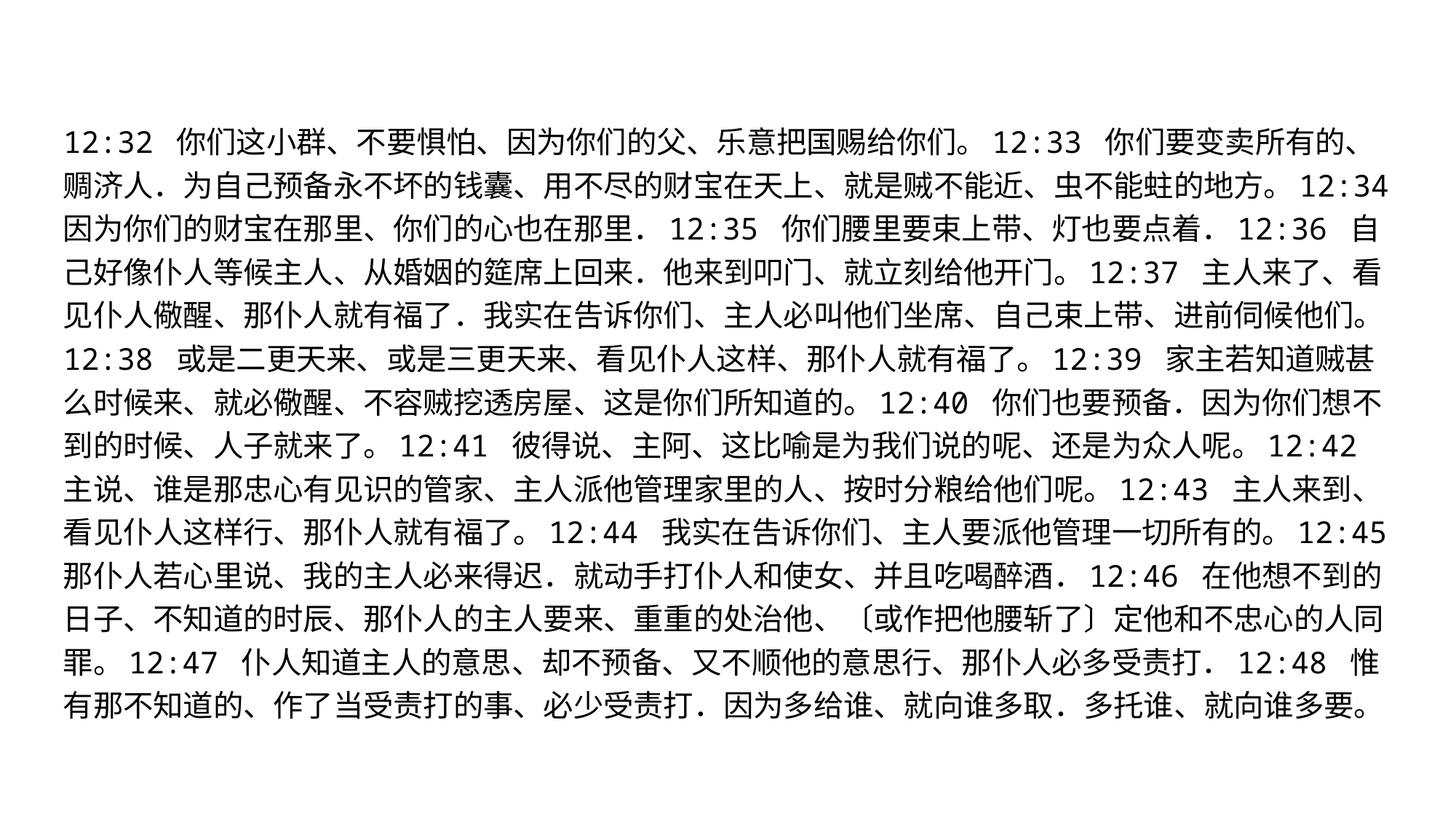

#
12:32 你们这小群、不要惧怕、因为你们的父、乐意把国赐给你们。12:33 你们要变卖所有的、赒济人．为自己预备永不坏的钱囊、用不尽的财宝在天上、就是贼不能近、虫不能蛀的地方。12:34 因为你们的财宝在那里、你们的心也在那里．12:35 你们腰里要束上带、灯也要点着．12:36 自己好像仆人等候主人、从婚姻的筵席上回来．他来到叩门、就立刻给他开门。12:37 主人来了、看见仆人儆醒、那仆人就有福了．我实在告诉你们、主人必叫他们坐席、自己束上带、进前伺候他们。12:38 或是二更天来、或是三更天来、看见仆人这样、那仆人就有福了。12:39 家主若知道贼甚么时候来、就必儆醒、不容贼挖透房屋、这是你们所知道的。12:40 你们也要预备．因为你们想不到的时候、人子就来了。12:41 彼得说、主阿、这比喻是为我们说的呢、还是为众人呢。12:42 主说、谁是那忠心有见识的管家、主人派他管理家里的人、按时分粮给他们呢。12:43 主人来到、看见仆人这样行、那仆人就有福了。12:44 我实在告诉你们、主人要派他管理一切所有的。12:45 那仆人若心里说、我的主人必来得迟．就动手打仆人和使女、并且吃喝醉酒．12:46 在他想不到的日子、不知道的时辰、那仆人的主人要来、重重的处治他、〔或作把他腰斩了〕定他和不忠心的人同罪。12:47 仆人知道主人的意思、却不预备、又不顺他的意思行、那仆人必多受责打．12:48 惟有那不知道的、作了当受责打的事、必少受责打．因为多给谁、就向谁多取．多托谁、就向谁多要。